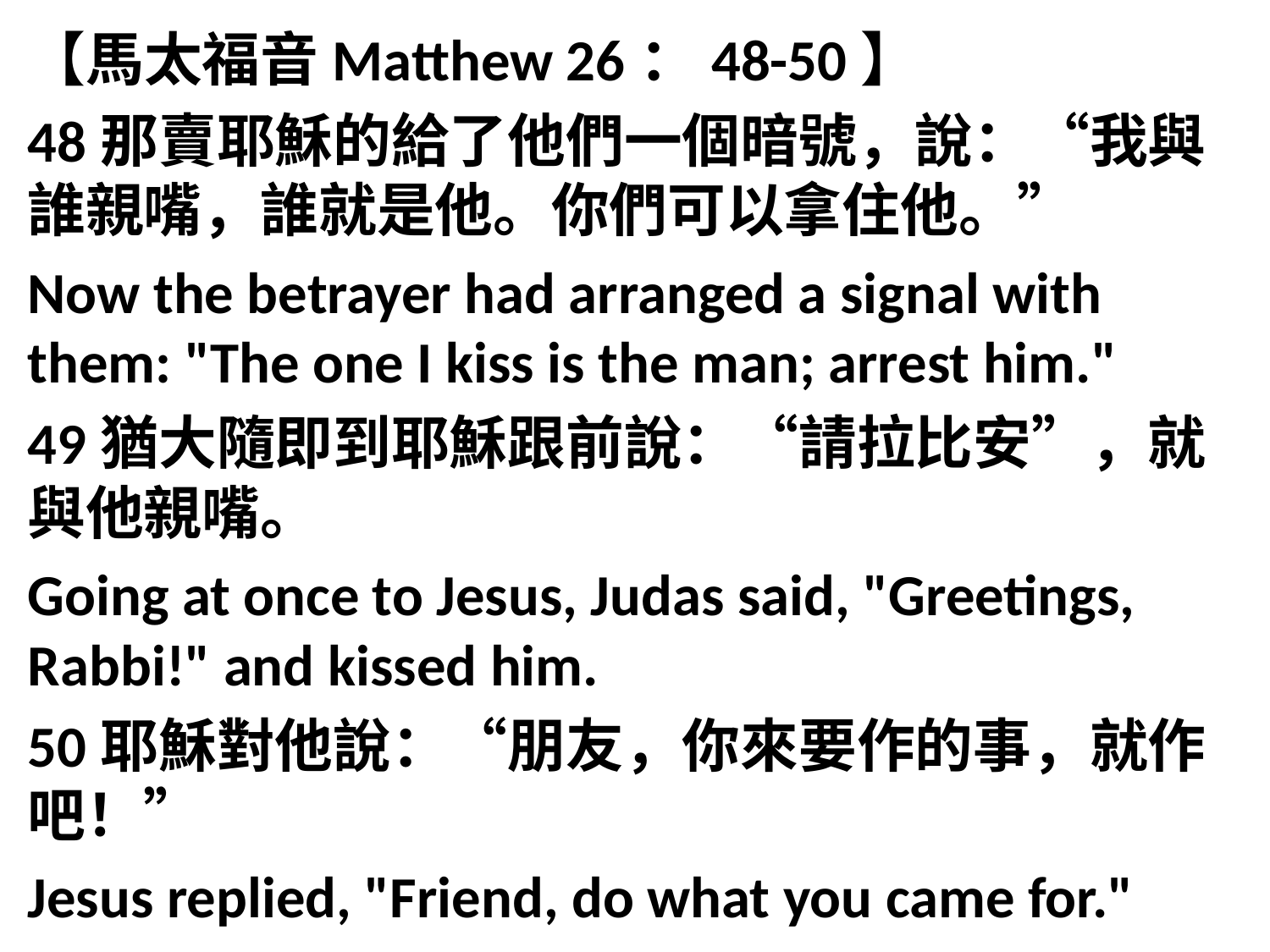

【馬太福音Matthew 26：48-50】
48那賣耶穌的給了他們一個暗號，說：“我與誰親嘴，誰就是他。你們可以拿住他。”
Now the betrayer had arranged a signal with them: "The one I kiss is the man; arrest him."
49猶大隨即到耶穌跟前說：“請拉比安”，就與他親嘴。
Going at once to Jesus, Judas said, "Greetings, Rabbi!" and kissed him.
50耶穌對他說：“朋友，你來要作的事，就作吧！”
Jesus replied, "Friend, do what you came for."